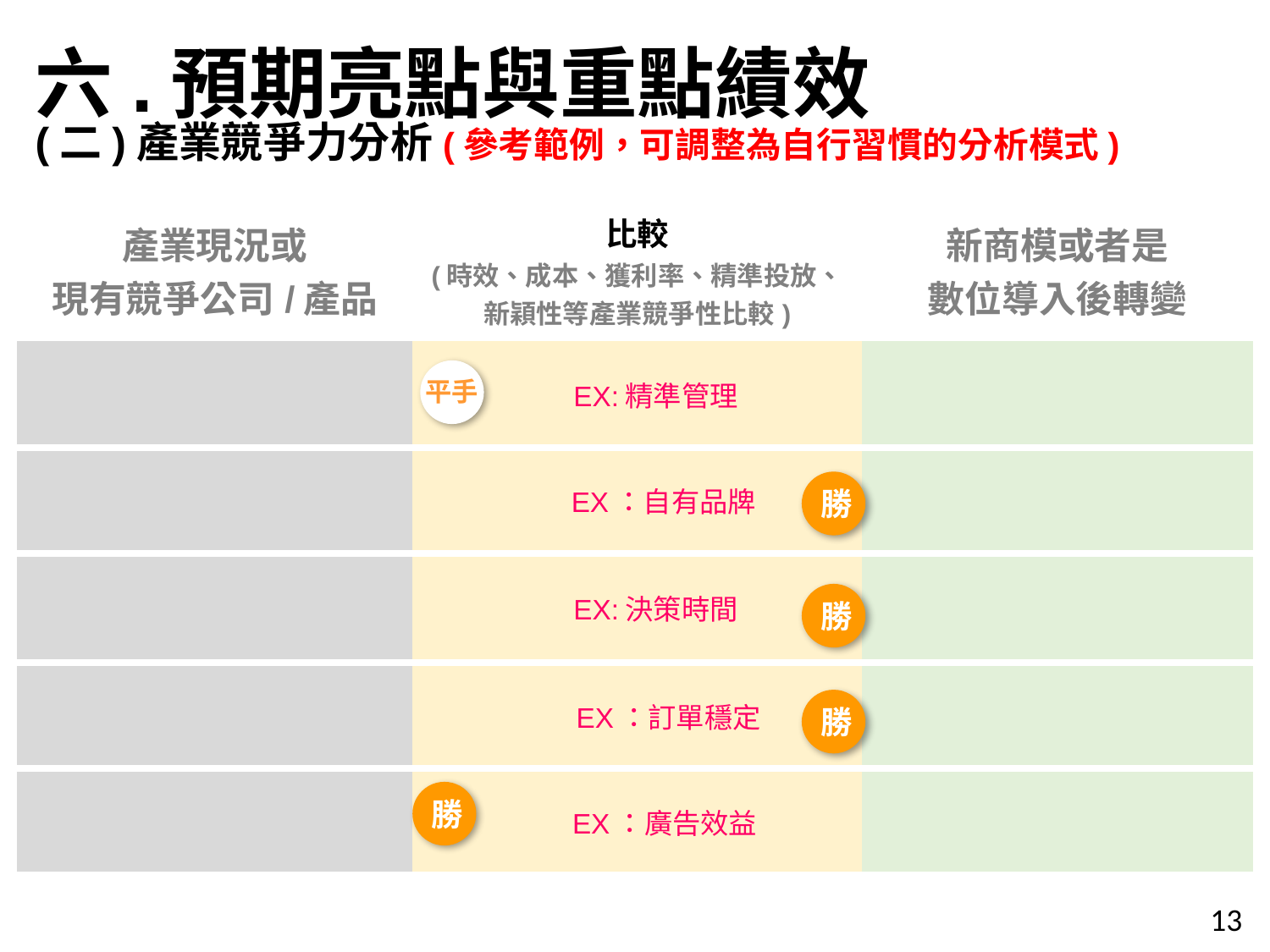

六.預期亮點與重點績效
(二)產業競爭力分析(參考範例，可調整為自行習慣的分析模式)
| 產業現況或 現有競爭公司/產品 | 比較 (時效、成本、獲利率、精準投放、新穎性等產業競爭性比較) | 新商模或者是 數位導入後轉變 |
| --- | --- | --- |
|  | EX:精準管理 |  |
|  | EX：自有品牌 |  |
|  | EX:決策時間 |  |
|  | EX：訂單穩定 |  |
|  | EX：廣告效益 |  |

平手
勝
勝
勝
勝
13